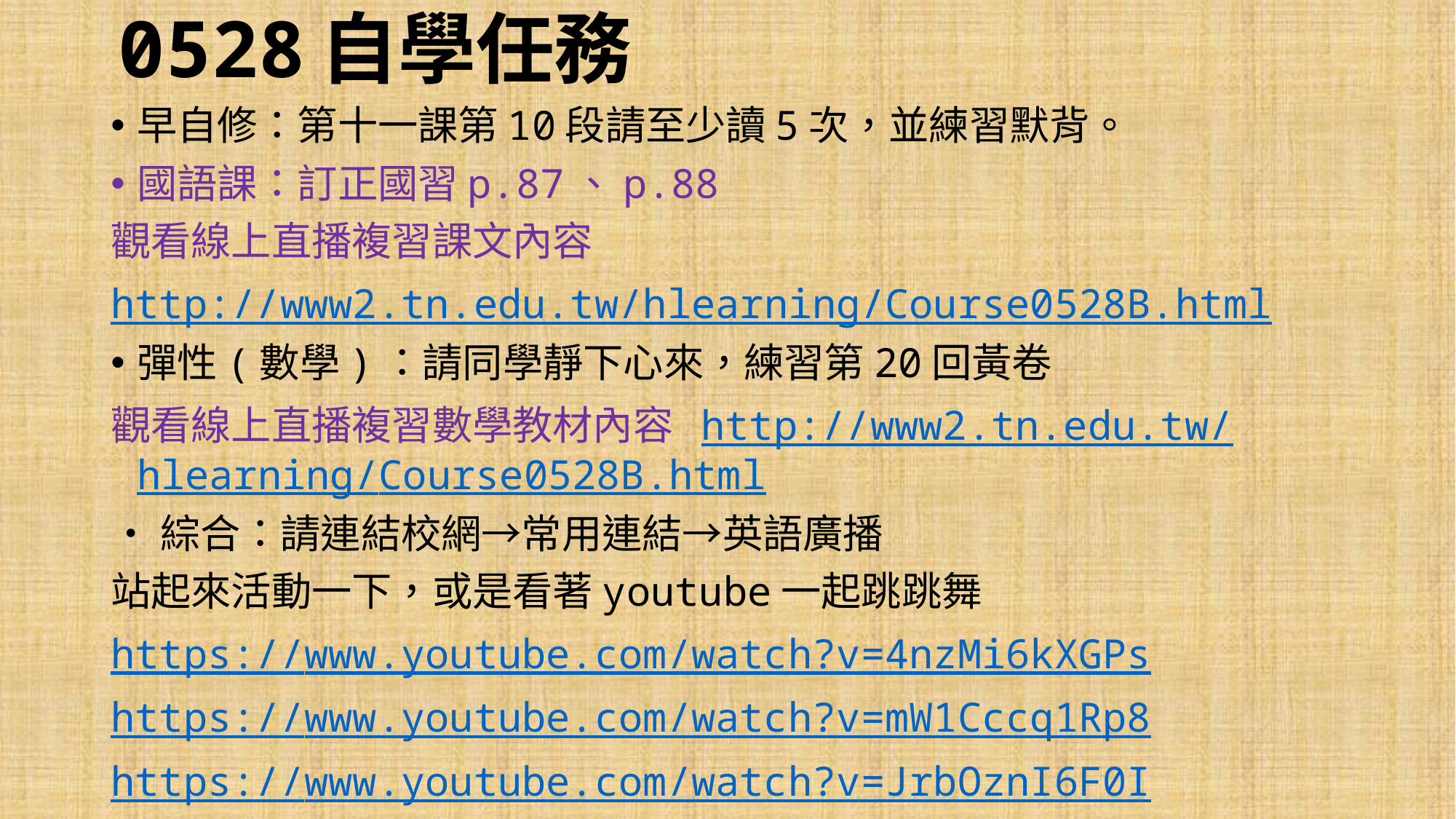

# 0528自學任務
早自修：第十一課第10段請至少讀5次，並練習默背。
國語課：訂正國習p.87、p.88
觀看線上直播複習課文內容
http://www2.tn.edu.tw/hlearning/Course0528B.html
彈性(數學)：請同學靜下心來，練習第20回黃卷
觀看線上直播複習數學教材內容  http://www2.tn.edu.tw/hlearning/Course0528B.html
‧綜合：請連結校網→常用連結→英語廣播
站起來活動一下，或是看著youtube一起跳跳舞
https://www.youtube.com/watch?v=4nzMi6kXGPs
https://www.youtube.com/watch?v=mW1Cccq1Rp8
https://www.youtube.com/watch?v=JrbOznI6F0I